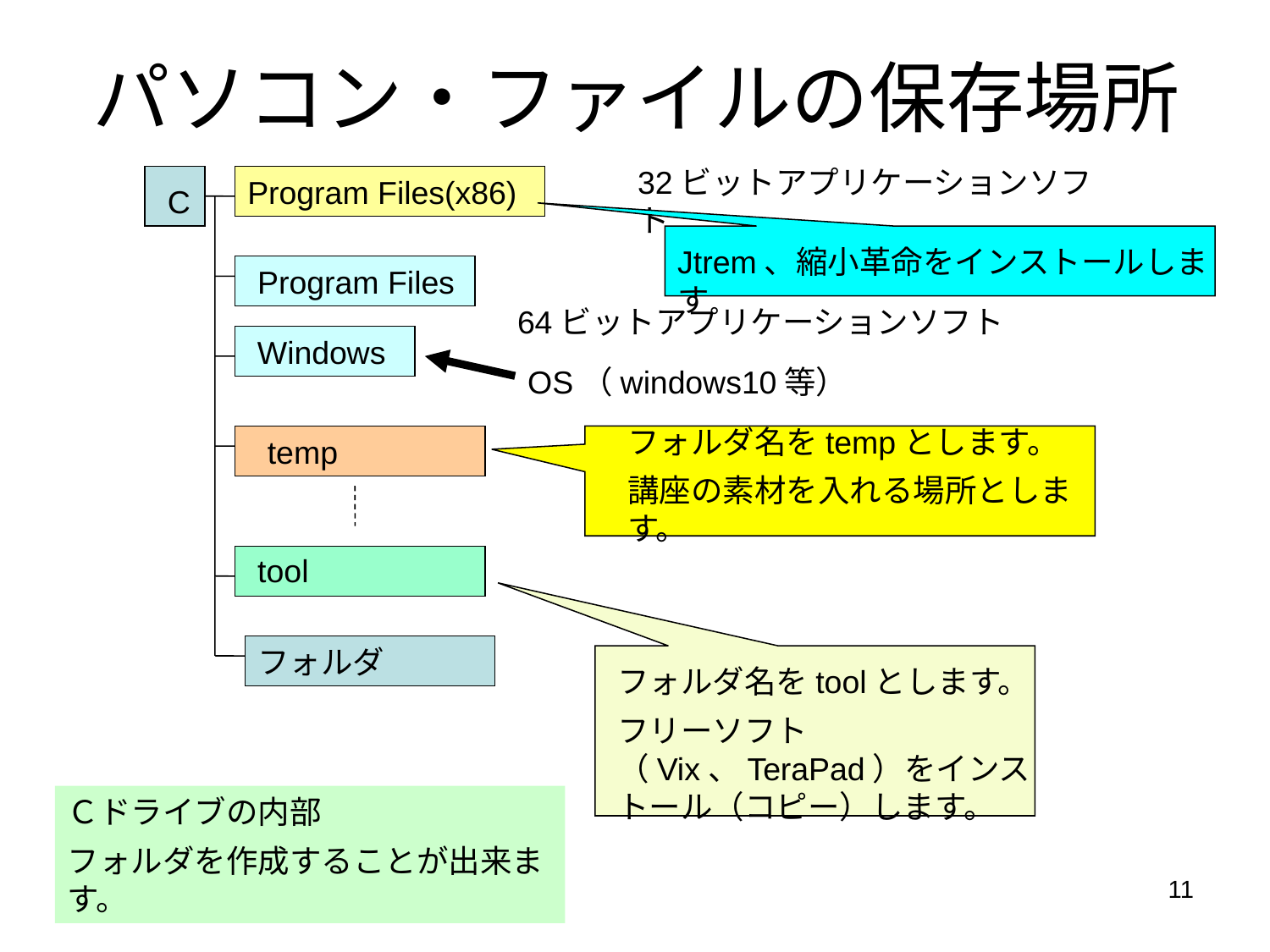

# パソコン・ファイルの保存場所
32ビットアプリケーションソフト

Program Files(x86)
C

Jtrem、縮小革命をインストールします

Program Files

64ビットアプリケーションソフト

Windows

OS（windows10等）
フォルダ名をtempとします。
講座の素材を入れる場所とします。

temp

tool

フォルダ

フォルダ名をtoolとします。
フリーソフト（Vix、TeraPad）をインストール（コピー）します。
Ｃドライブの内部
フォルダを作成することが出来ます。

11